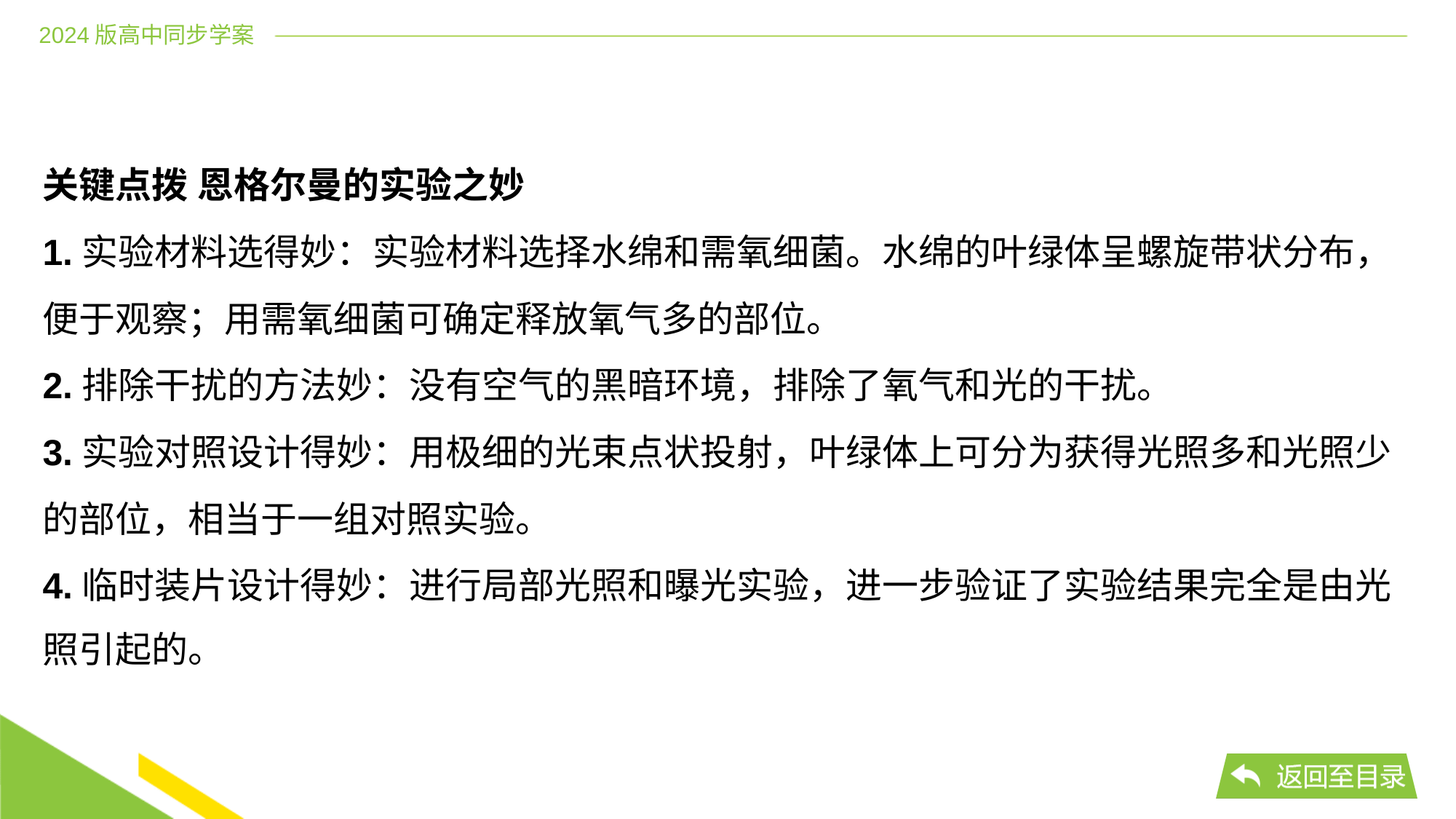

关键点拨 恩格尔曼的实验之妙
1.实验材料选得妙：实验材料选择水绵和需氧细菌。水绵的叶绿体呈螺旋带状分布，
便于观察；用需氧细菌可确定释放氧气多的部位。
2.排除干扰的方法妙：没有空气的黑暗环境，排除了氧气和光的干扰。
3.实验对照设计得妙：用极细的光束点状投射，叶绿体上可分为获得光照多和光照少
的部位，相当于一组对照实验。
4.临时装片设计得妙：进行局部光照和曝光实验，进一步验证了实验结果完全是由光
照引起的。